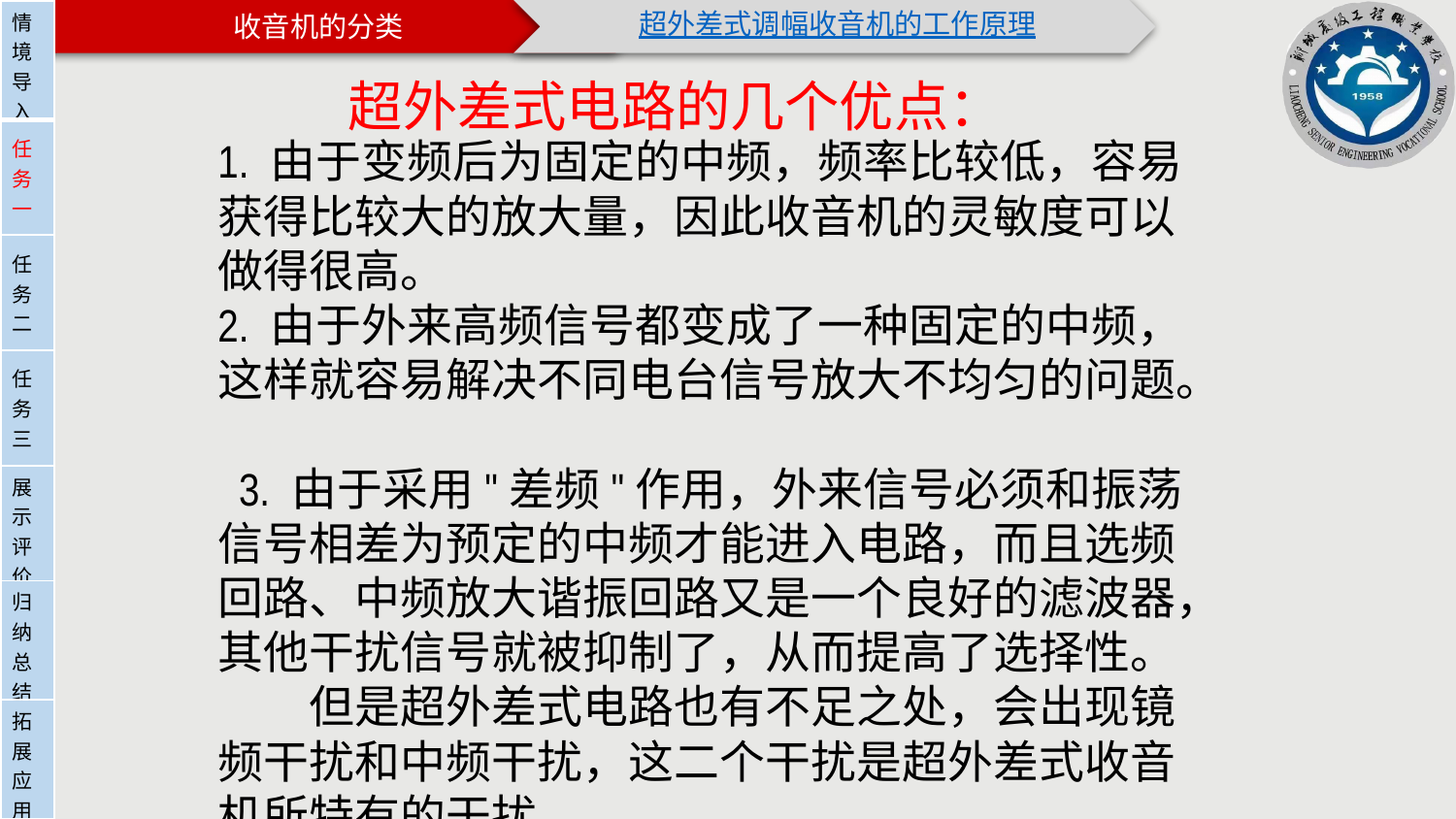

| 情境导入 |
| --- |
| 任务一 |
| 任务二 |
| 任务三 |
| 展示评价 |
| 归纳总结 |
| 拓展应用 |
收音机的分类
超外差式调幅收音机的工作原理
超外差式电路的几个优点：
1. 由于变频后为固定的中频，频率比较低，容易获得比较大的放大量，因此收音机的灵敏度可以做得很高。
2. 由于外来高频信号都变成了一种固定的中频，这样就容易解决不同电台信号放大不均匀的问题。
 3. 由于采用"差频"作用，外来信号必须和振荡信号相差为预定的中频才能进入电路，而且选频回路、中频放大谐振回路又是一个良好的滤波器，其他干扰信号就被抑制了，从而提高了选择性。
　　但是超外差式电路也有不足之处，会出现镜频干扰和中频干扰，这二个干扰是超外差式收音机所特有的干扰。